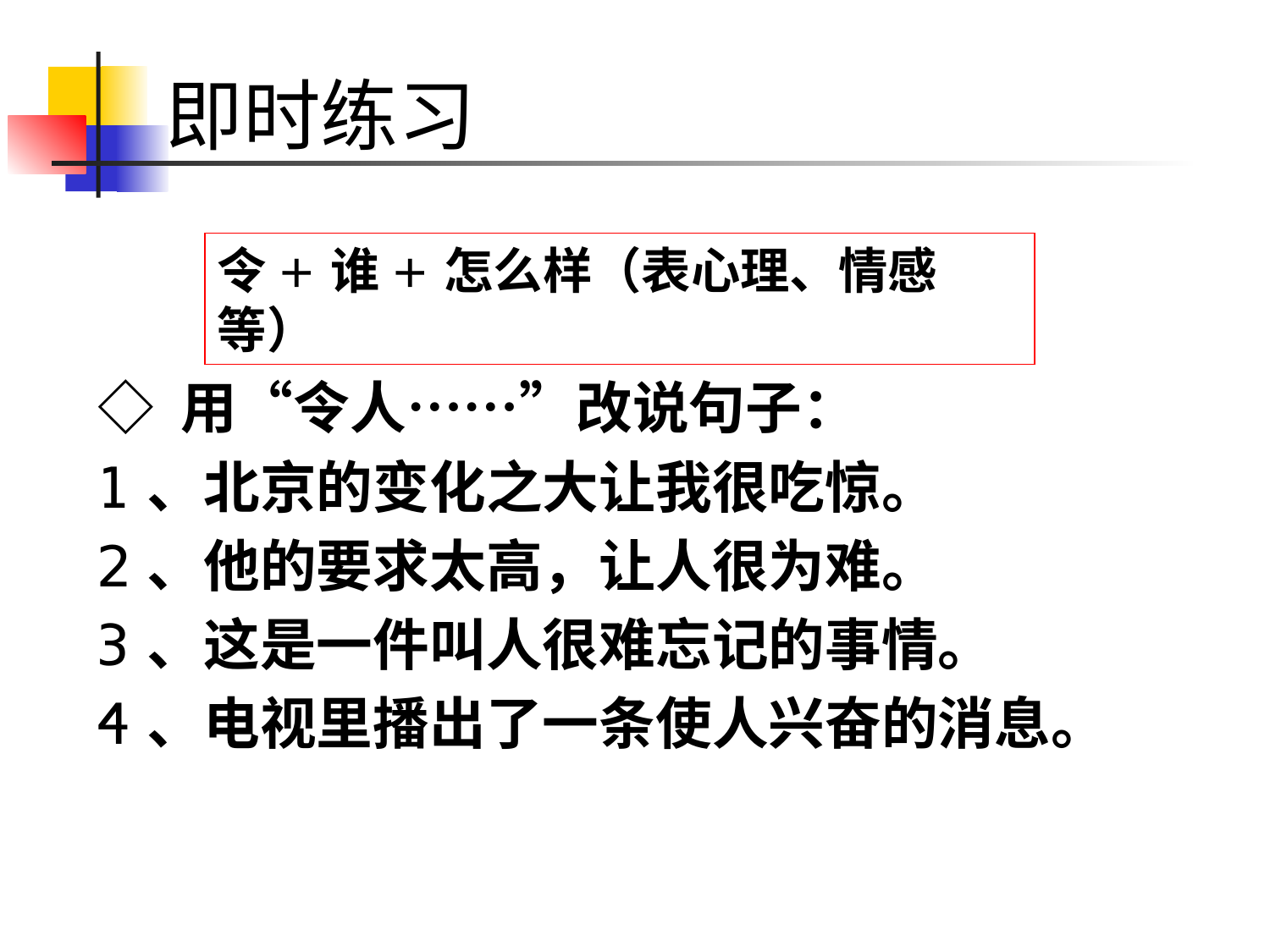

# 即时练习
令+谁+怎么样（表心理、情感等）
◇ 用“令人……”改说句子：
1、北京的变化之大让我很吃惊。
2、他的要求太高，让人很为难。
3、这是一件叫人很难忘记的事情。
4、电视里播出了一条使人兴奋的消息。